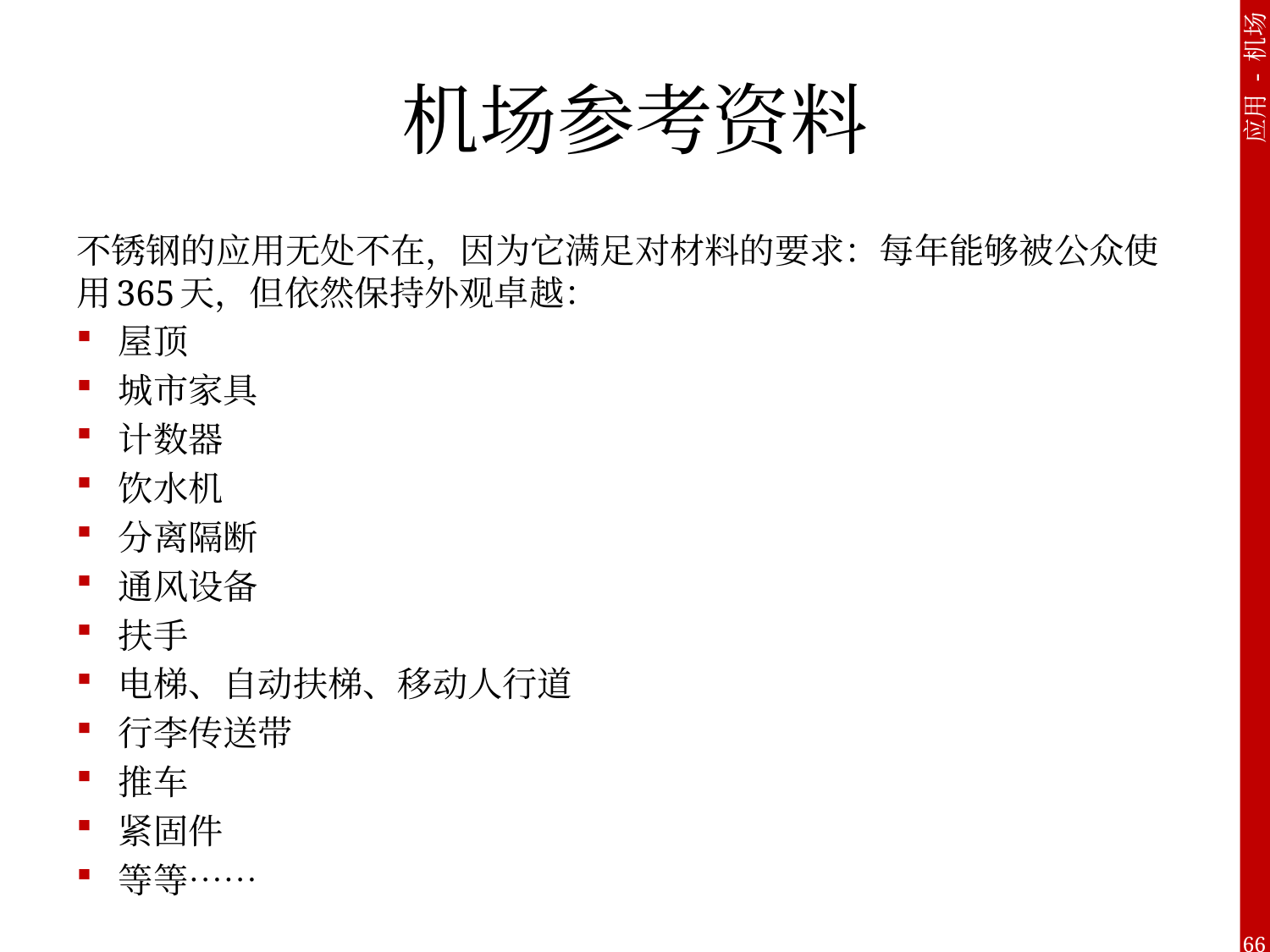

# 机场参考资料
不锈钢的应用无处不在，因为它满足对材料的要求：每年能够被公众使用365天，但依然保持外观卓越：
屋顶
城市家具
计数器
饮水机
分离隔断
通风设备
扶手
电梯、自动扶梯、移动人行道
行李传送带
推车
紧固件
等等……
66